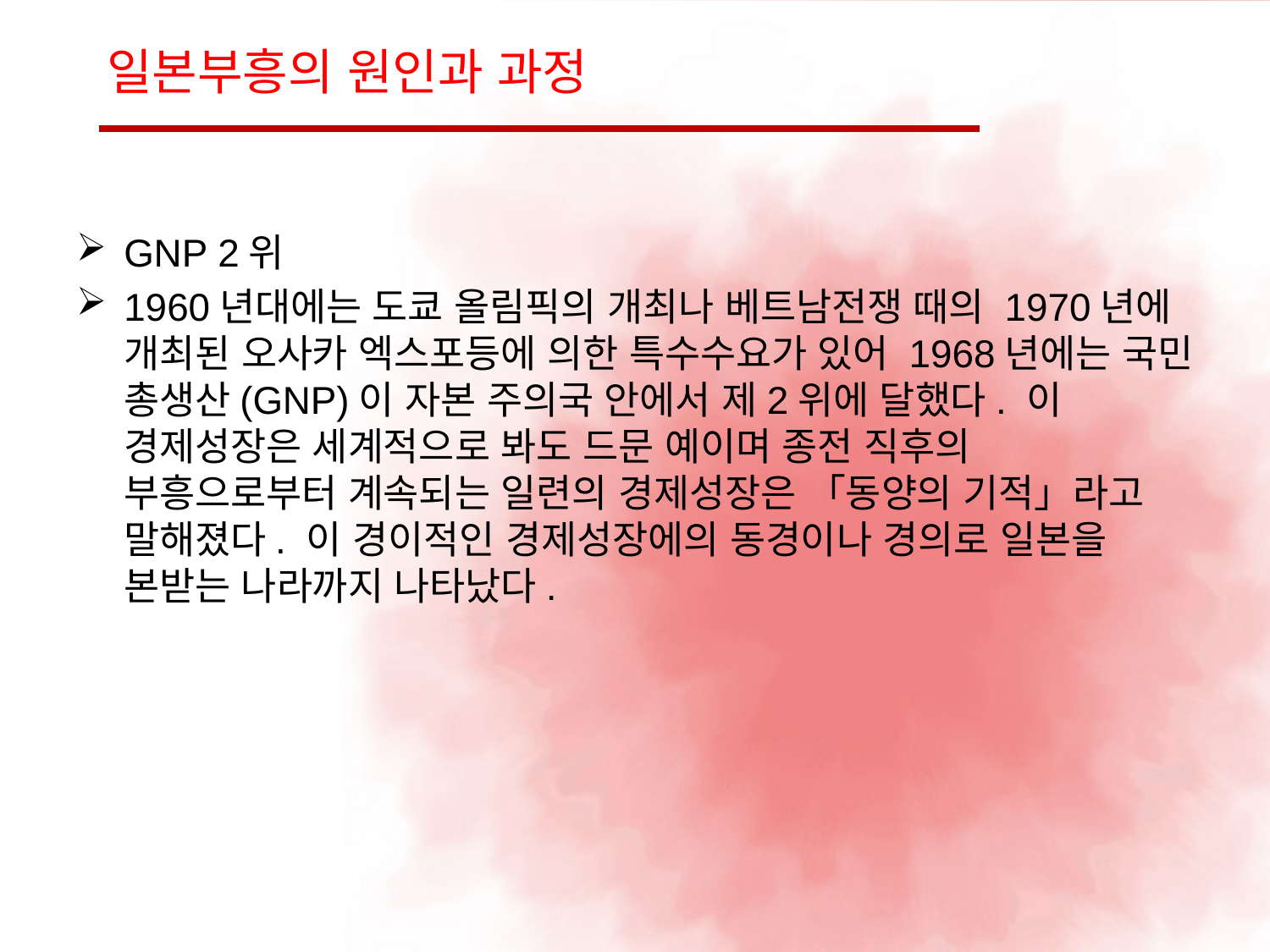

# 일본부흥의 원인과 과정
GNP 2위
1960년대에는 도쿄 올림픽의 개최나 베트남전쟁 때의 1970년에 개최된 오사카 엑스포등에 의한 특수수요가 있어 1968년에는 국민 총생산(GNP)이 자본 주의국 안에서 제2위에 달했다. 이 경제성장은 세계적으로 봐도 드문 예이며 종전 직후의 부흥으로부터 계속되는 일련의 경제성장은 「동양의 기적」라고 말해졌다. 이 경이적인 경제성장에의 동경이나 경의로 일본을 본받는 나라까지 나타났다.